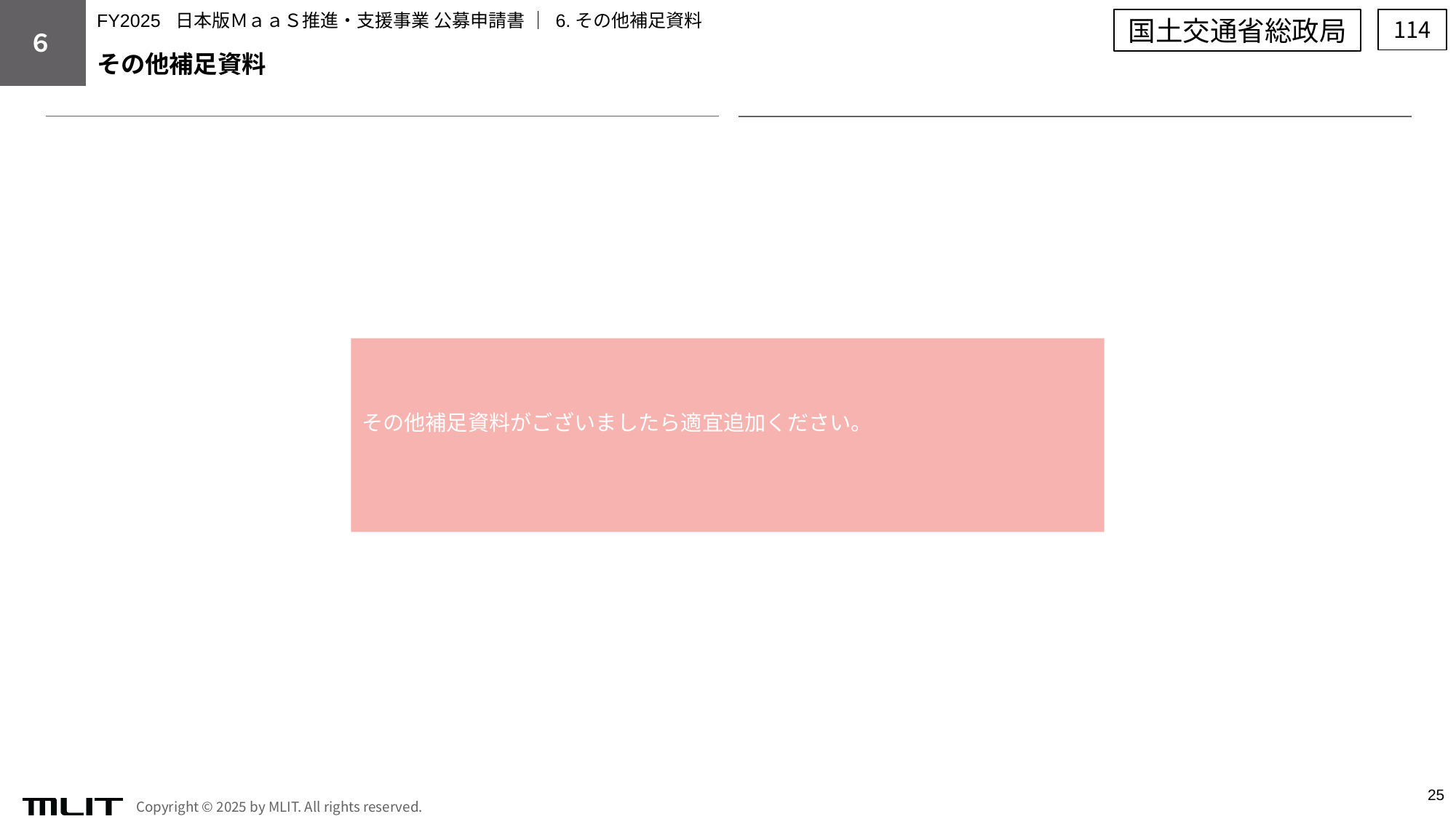

FY2025  日本版ＭａａＳ推進・支援事業 公募申請書 │ 6.その他補足資料
国土交通省総政局
114
６
その他補足資料

その他補足資料がございましたら適宜追加ください。

25